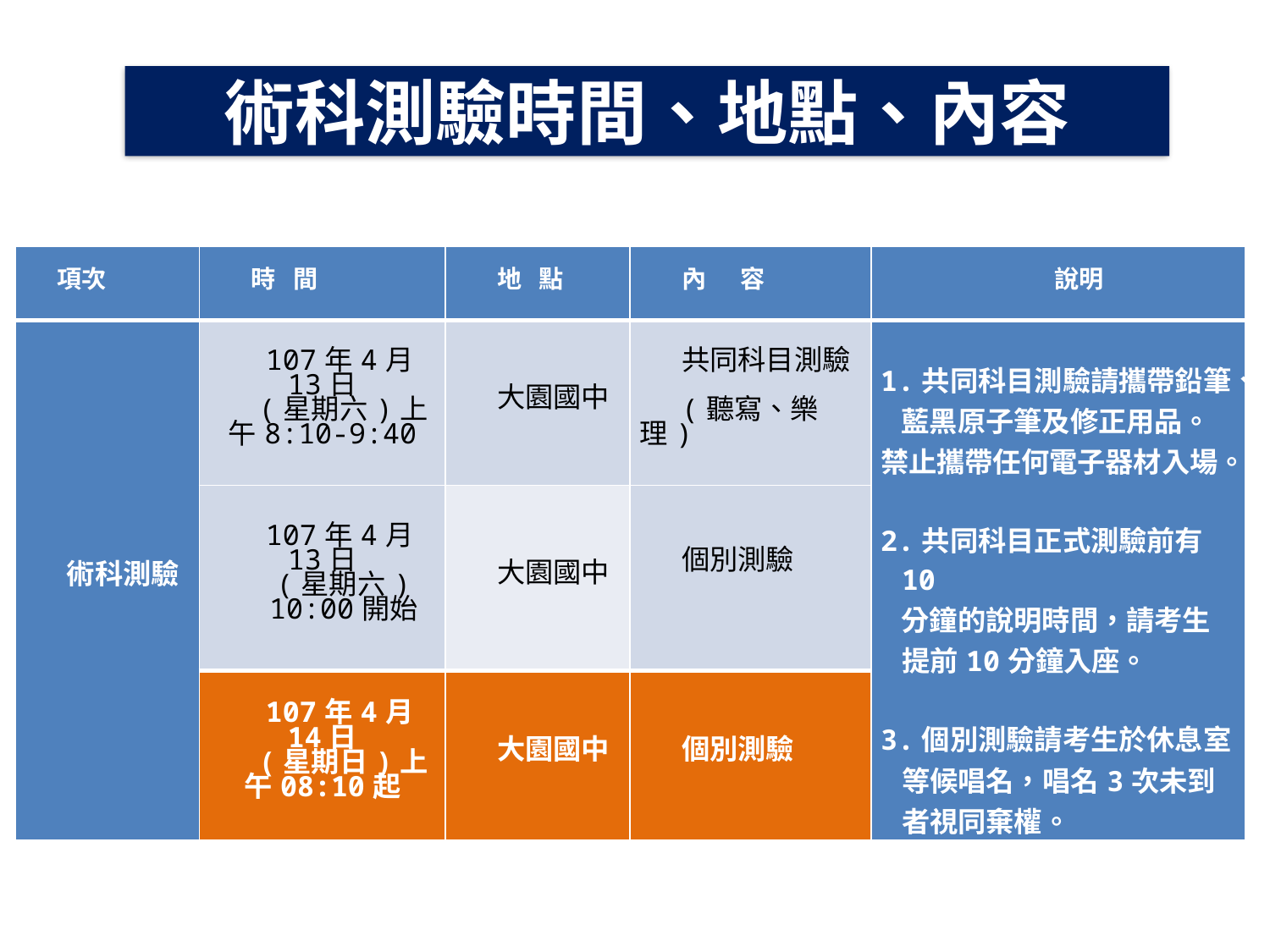

術科測驗時間、地點、內容
| 項次 | 時 間 | 地 點 | 內 容 | 說明 |
| --- | --- | --- | --- | --- |
| 術科測驗 | 107年4月13日 (星期六)上午8:10-9:40 | 大園國中 | 共同科目測驗 (聽寫、樂理) | 1.共同科目測驗請攜帶鉛筆、 藍黑原子筆及修正用品。禁止攜帶任何電子器材入場。 2.共同科目正式測驗前有10 分鐘的說明時間，請考生提前10分鐘入座。 3.個別測驗請考生於休息室等候唱名，唱名3次未到者視同棄權。 |
|  | 107年4月13日 (星期六) 10:00開始 | 大園國中 | 個別測驗 |  |
|  | 107年4月14日 (星期日)上午08:10起 | 大園國中 | 個別測驗 |  |